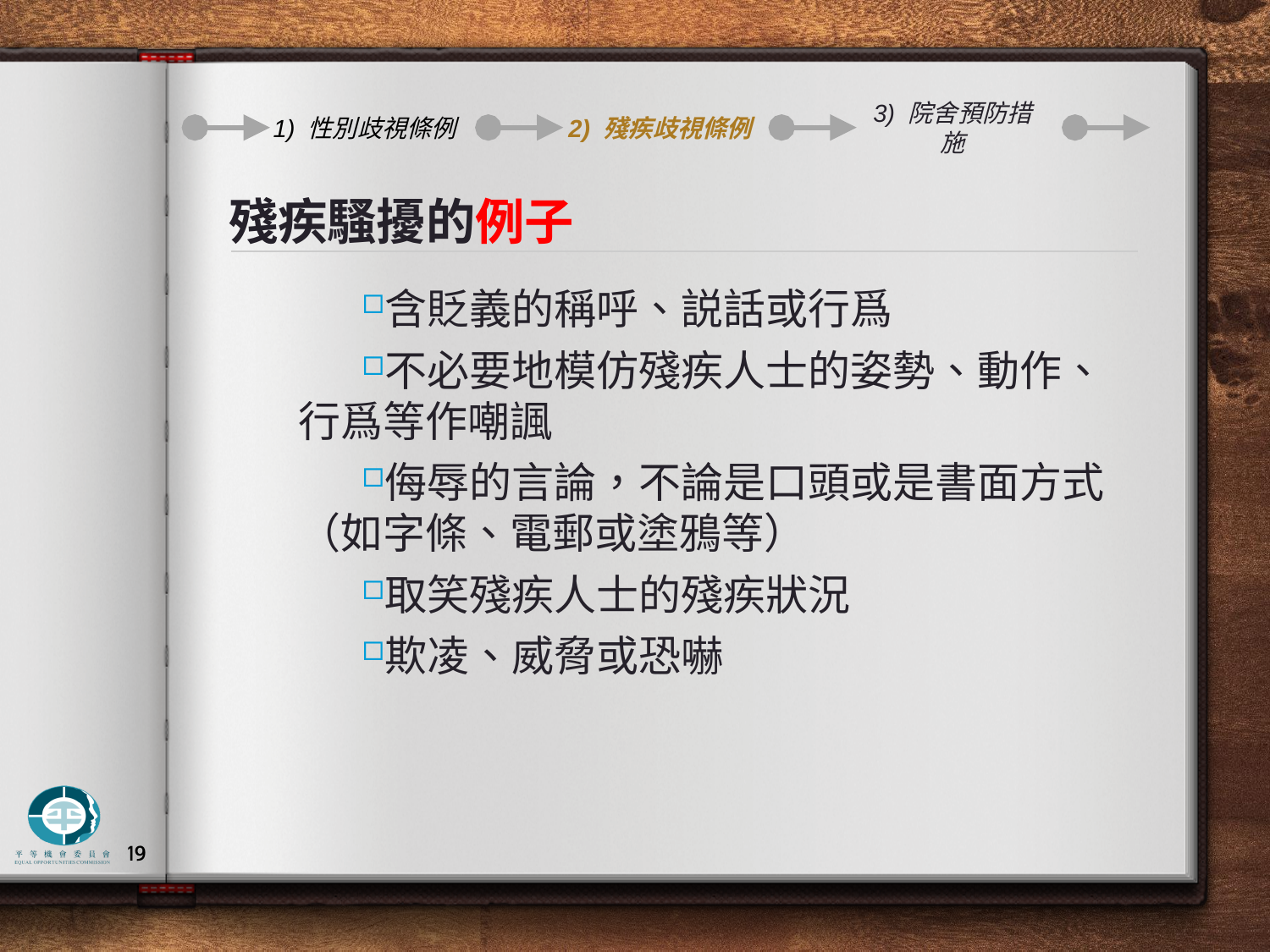

1) 性別歧視條例
2) 殘疾歧視條例
3) 院舍預防措施
# 殘疾騷擾的例子
含貶義的稱呼、説話或行爲
不必要地模仿殘疾人士的姿勢、動作、行爲等作嘲諷
侮辱的言論，不論是口頭或是書面方式
（如字條、電郵或塗鴉等）
取笑殘疾人士的殘疾狀況
欺凌、威脅或恐嚇